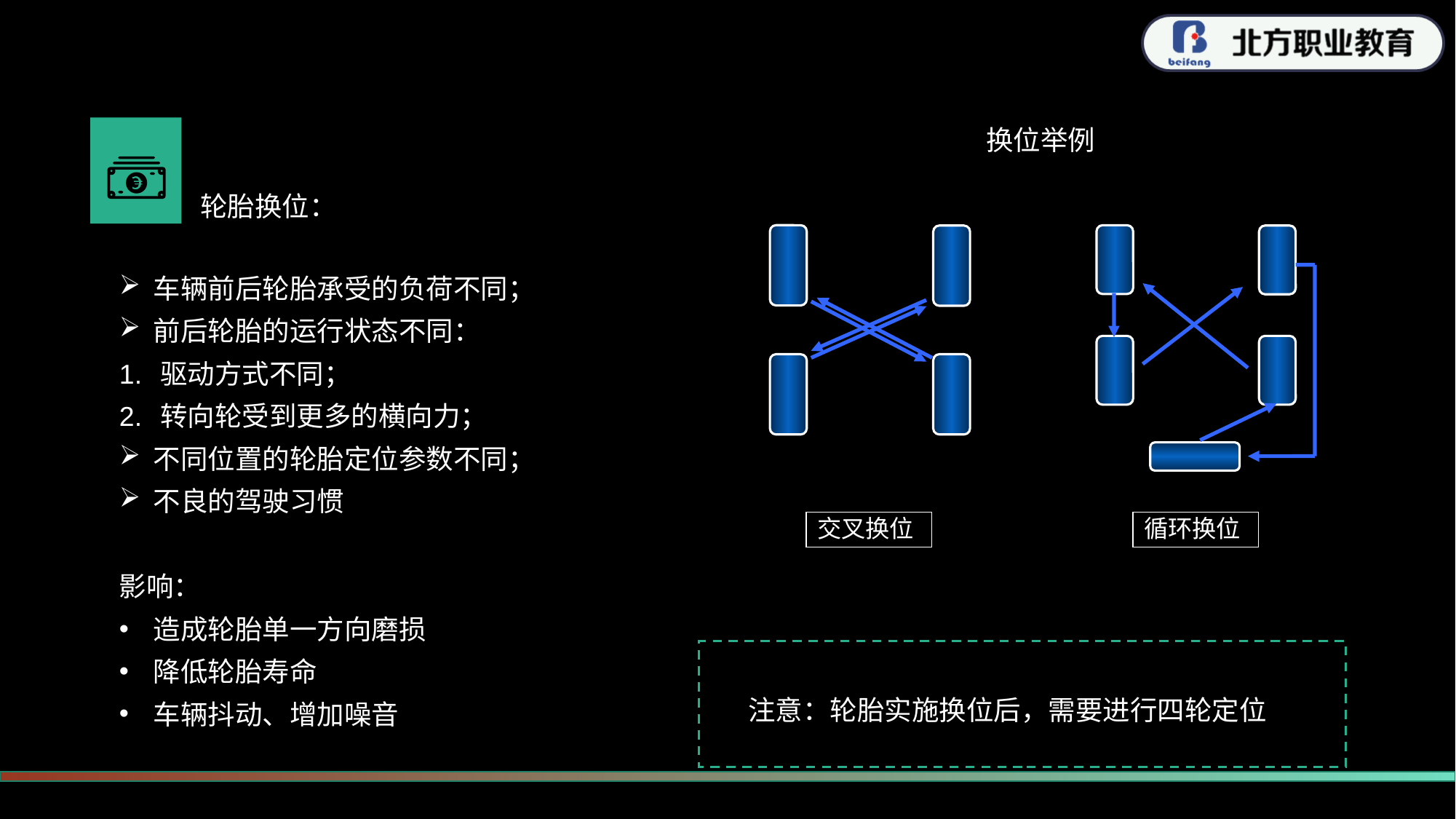

换位举例

轮胎换位：

车辆前后轮胎承受的负荷不同；
前后轮胎的运行状态不同：
驱动方式不同；
转向轮受到更多的横向力；
不同位置的轮胎定位参数不同；
不良的驾驶习惯

影响：
造成轮胎单一方向磨损
降低轮胎寿命
车辆抖动、增加噪音
交叉换位
循环换位

注意：轮胎实施换位后，需要进行四轮定位